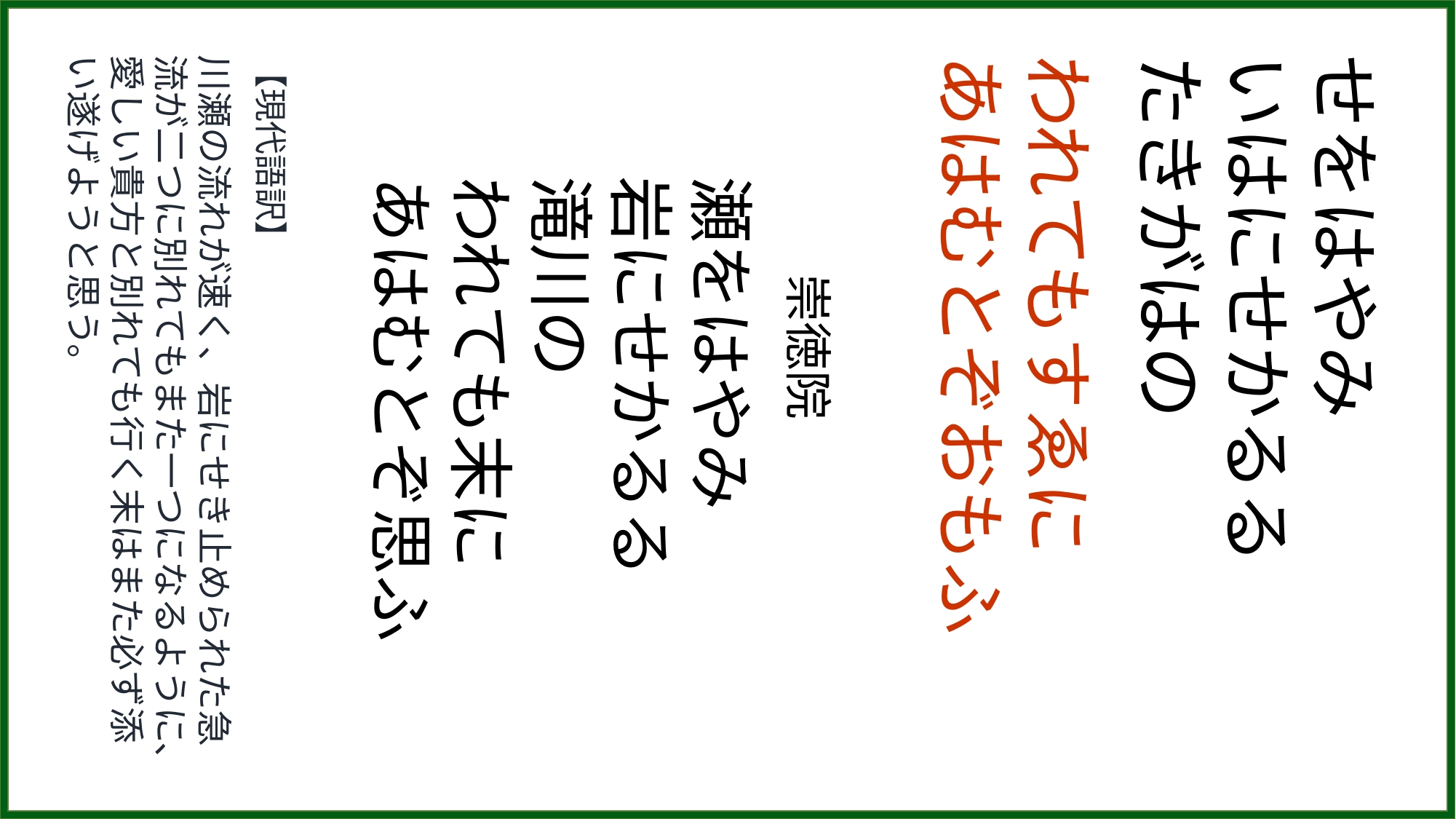

【現代語訳】

川瀬の流れが速く、岩にせき止められた急流が二つに別れてもまた一つになるように、愛しい貴方と別れても行く末はまた必ず添い遂げようと思う。
　　崇徳院

瀬をはやみ
岩にせかるる
滝川の
われても末に
あはむとぞ思ふ
われてもすゑに
あはむとぞおもふ
せをはやみ
いはにせかるる
たきがはの